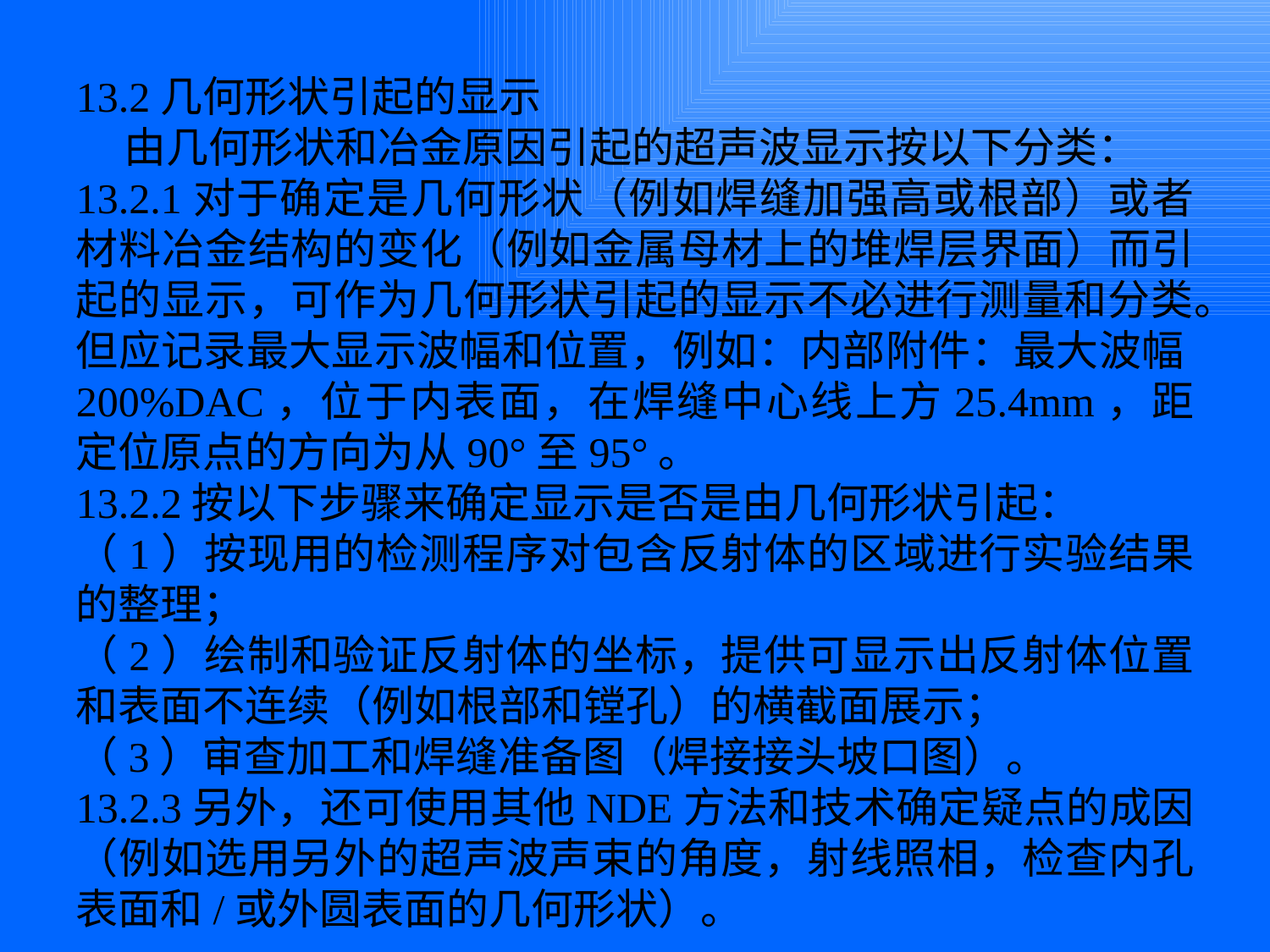

13.2几何形状引起的显示
    由几何形状和冶金原因引起的超声波显示按以下分类：
13.2.1对于确定是几何形状（例如焊缝加强高或根部）或者材料冶金结构的变化（例如金属母材上的堆焊层界面）而引起的显示，可作为几何形状引起的显示不必进行测量和分类。但应记录最大显示波幅和位置，例如：内部附件：最大波幅200%DAC，位于内表面，在焊缝中心线上方25.4mm，距定位原点的方向为从90°至95°。
13.2.2按以下步骤来确定显示是否是由几何形状引起：
（1）按现用的检测程序对包含反射体的区域进行实验结果的整理；
（2）绘制和验证反射体的坐标，提供可显示出反射体位置和表面不连续（例如根部和镗孔）的横截面展示；
（3）审查加工和焊缝准备图（焊接接头坡口图）。
13.2.3另外，还可使用其他NDE方法和技术确定疑点的成因（例如选用另外的超声波声束的角度，射线照相，检查内孔表面和/或外圆表面的几何形状）。